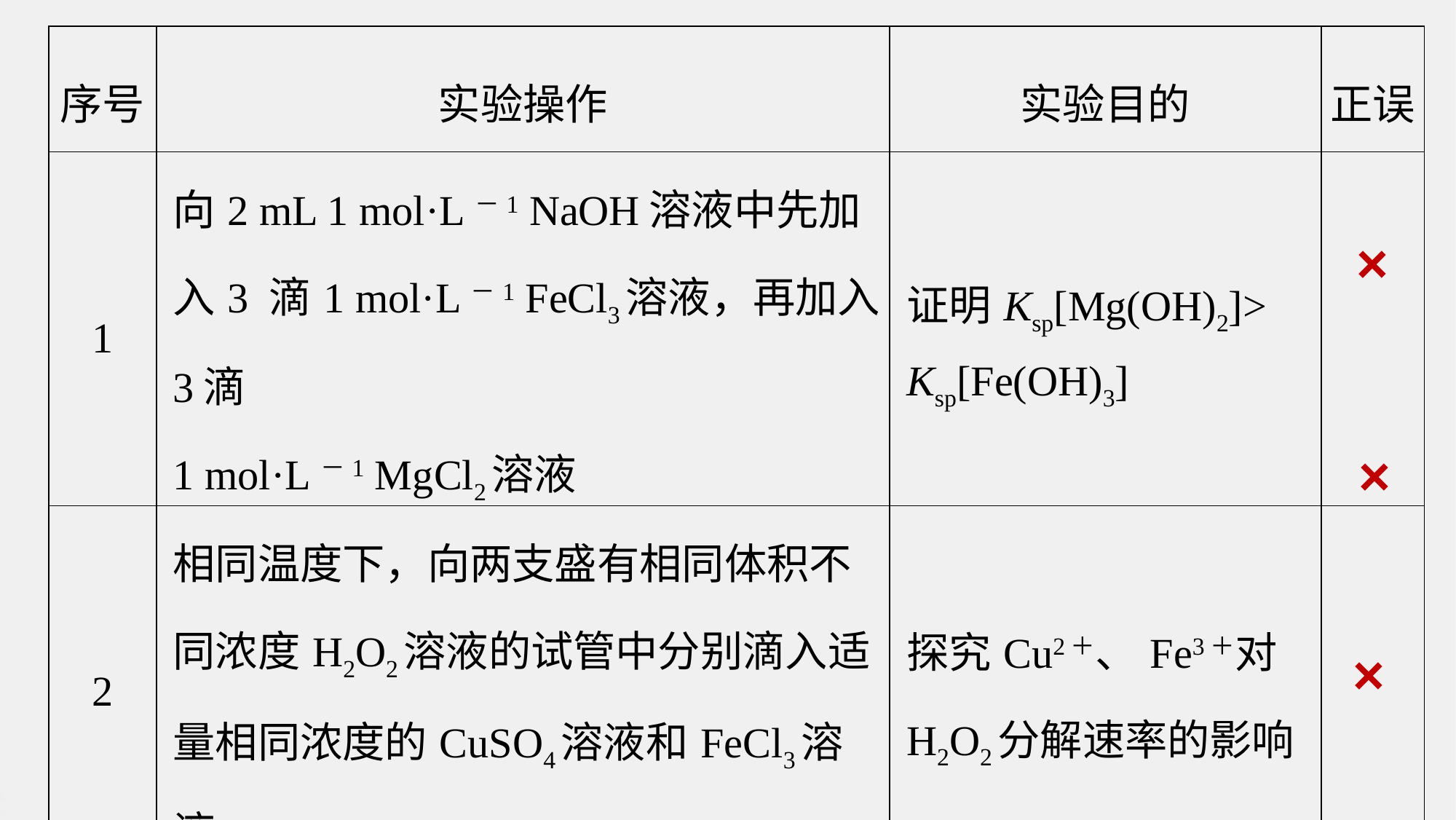

| 序号 | 实验操作 | 实验目的 | 正误 |
| --- | --- | --- | --- |
| 1 | 向2 mL 1 mol·L－1 NaOH溶液中先加入3 滴1 mol·L－1 FeCl3溶液，再加入3滴 1 mol·L－1 MgCl2溶液 | 证明Ksp[Mg(OH)2]> Ksp[Fe(OH)3] |  |
| 2 | 相同温度下，向两支盛有相同体积不同浓度H2O2溶液的试管中分别滴入适量相同浓度的CuSO4溶液和FeCl3溶液 | 探究Cu2＋、Fe3＋对H2O2分解速率的影响 |  |
| 3 | 室温下，用pH试纸分别测定浓度为 0.1 mol·L－1 NaClO溶液和0.1 mol·L－1 CH3COONa溶液的pH | 比较HClO和CH3COOH 的酸性强弱 |  |
×
×
×